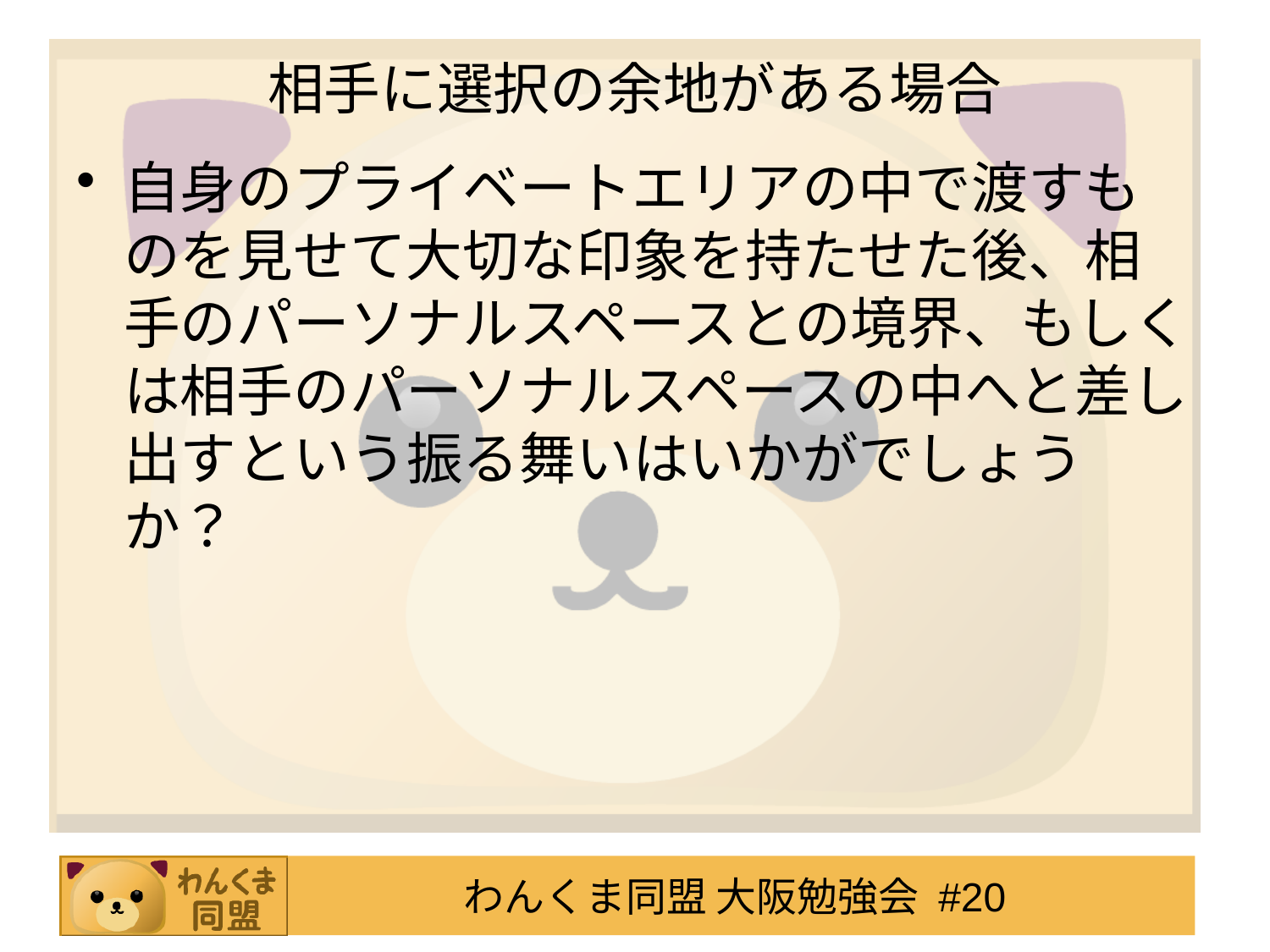

# 相手に選択の余地がある場合
自身のプライベートエリアの中で渡すものを見せて大切な印象を持たせた後、相手のパーソナルスペースとの境界、もしくは相手のパーソナルスペースの中へと差し出すという振る舞いはいかがでしょうか？